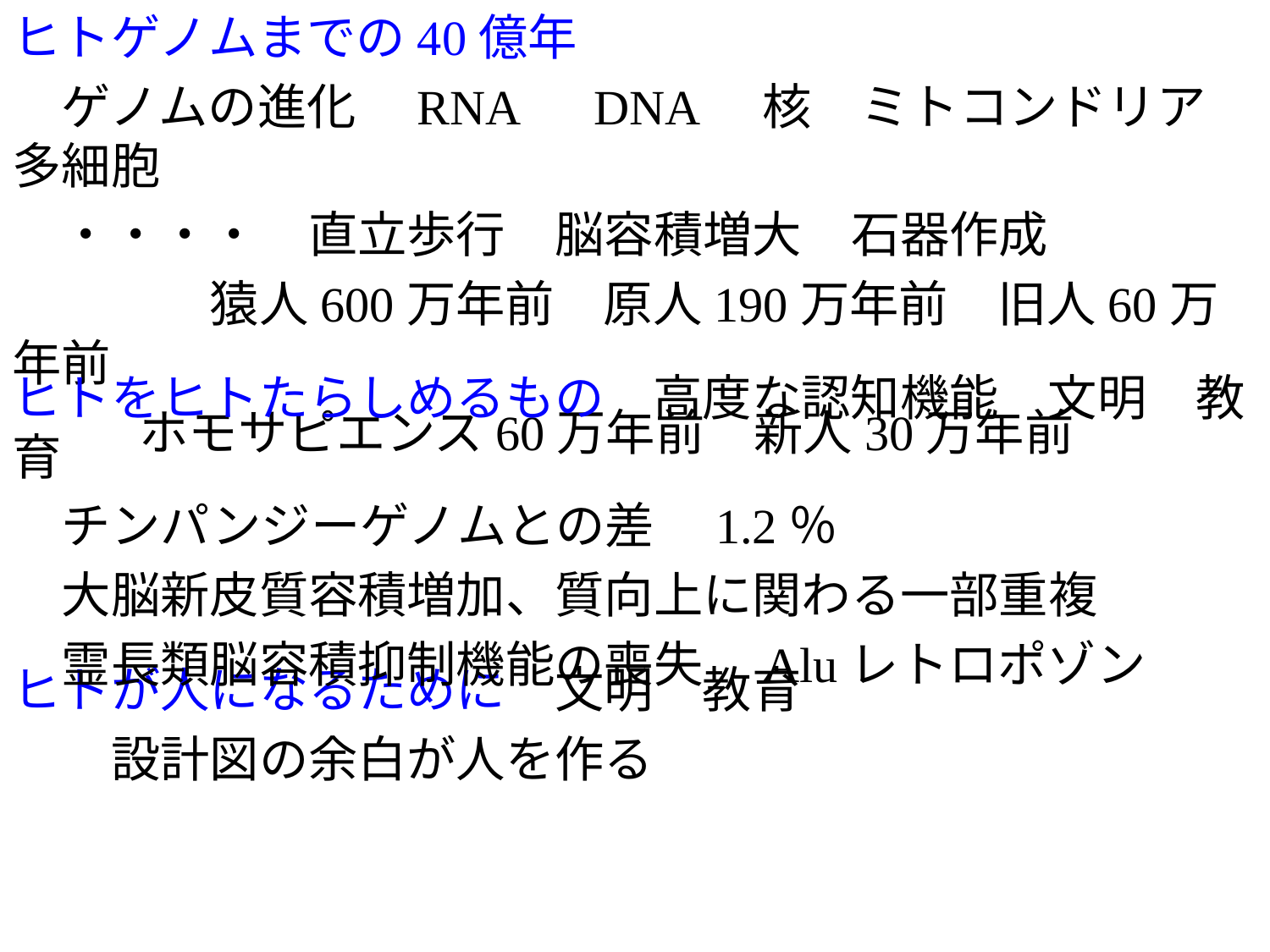

ヒトゲノムまでの40億年
　ゲノムの進化　RNA　DNA　核　ミトコンドリア　多細胞
　・・・・　直立歩行　脳容積増大　石器作成
　　　　猿人600万年前　原人190万年前　旧人60万年前
	ホモサピエンス60万年前　新人30万年前
ヒトをヒトたらしめるもの　高度な認知機能　文明　教育
　チンパンジーゲノムとの差　1.2％
　大脳新皮質容積増加、質向上に関わる一部重複
　霊長類脳容積抑制機能の喪失　Aluレトロポゾン
ヒトが人になるために　文明　教育
　　設計図の余白が人を作る